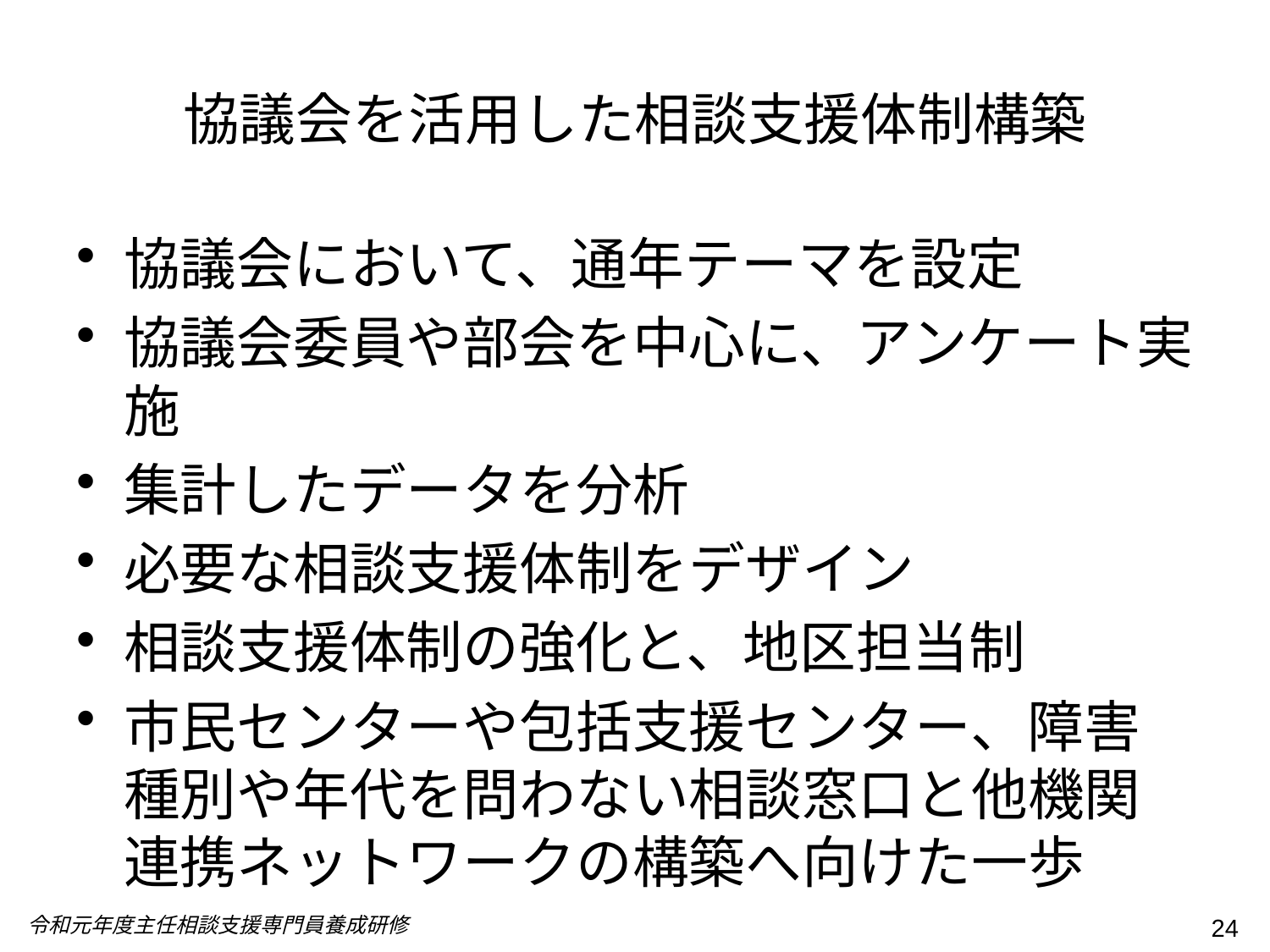

# 協議会を活用した相談支援体制構築
協議会において、通年テーマを設定
協議会委員や部会を中心に、アンケート実施
集計したデータを分析
必要な相談支援体制をデザイン
相談支援体制の強化と、地区担当制
市民センターや包括支援センター、障害種別や年代を問わない相談窓口と他機関連携ネットワークの構築へ向けた一歩
令和元年度主任相談支援専門員養成研修
24